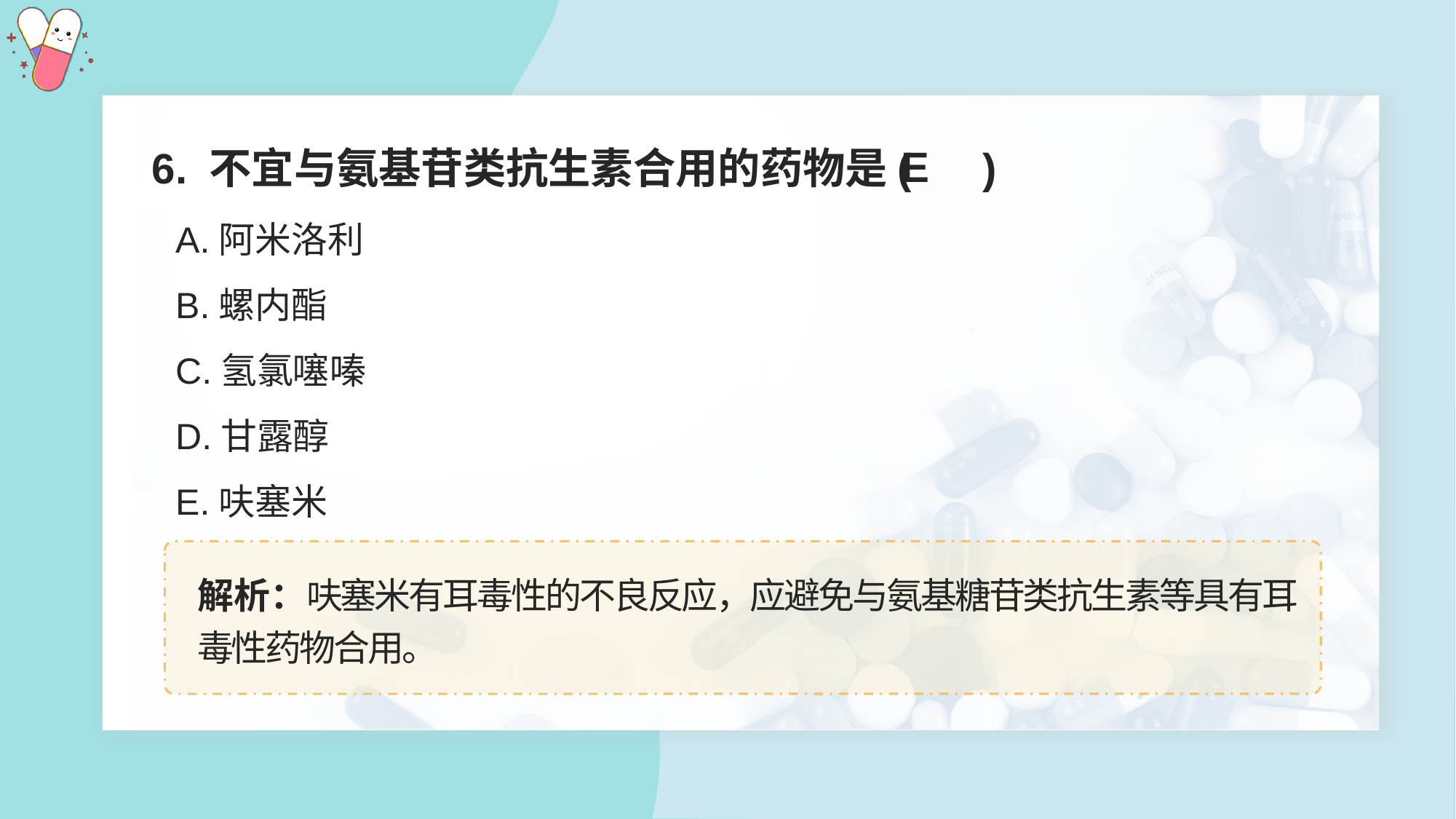

6. 不宜与氨基苷类抗生素合用的药物是(      )
E
A.阿米洛利
B.螺内酯
C.氢氯噻嗪
D.甘露醇
E.呋塞米

解析：呋塞米有耳毒性的不良反应，应避免与氨基糖苷类抗生素等具有耳毒性药物合用。